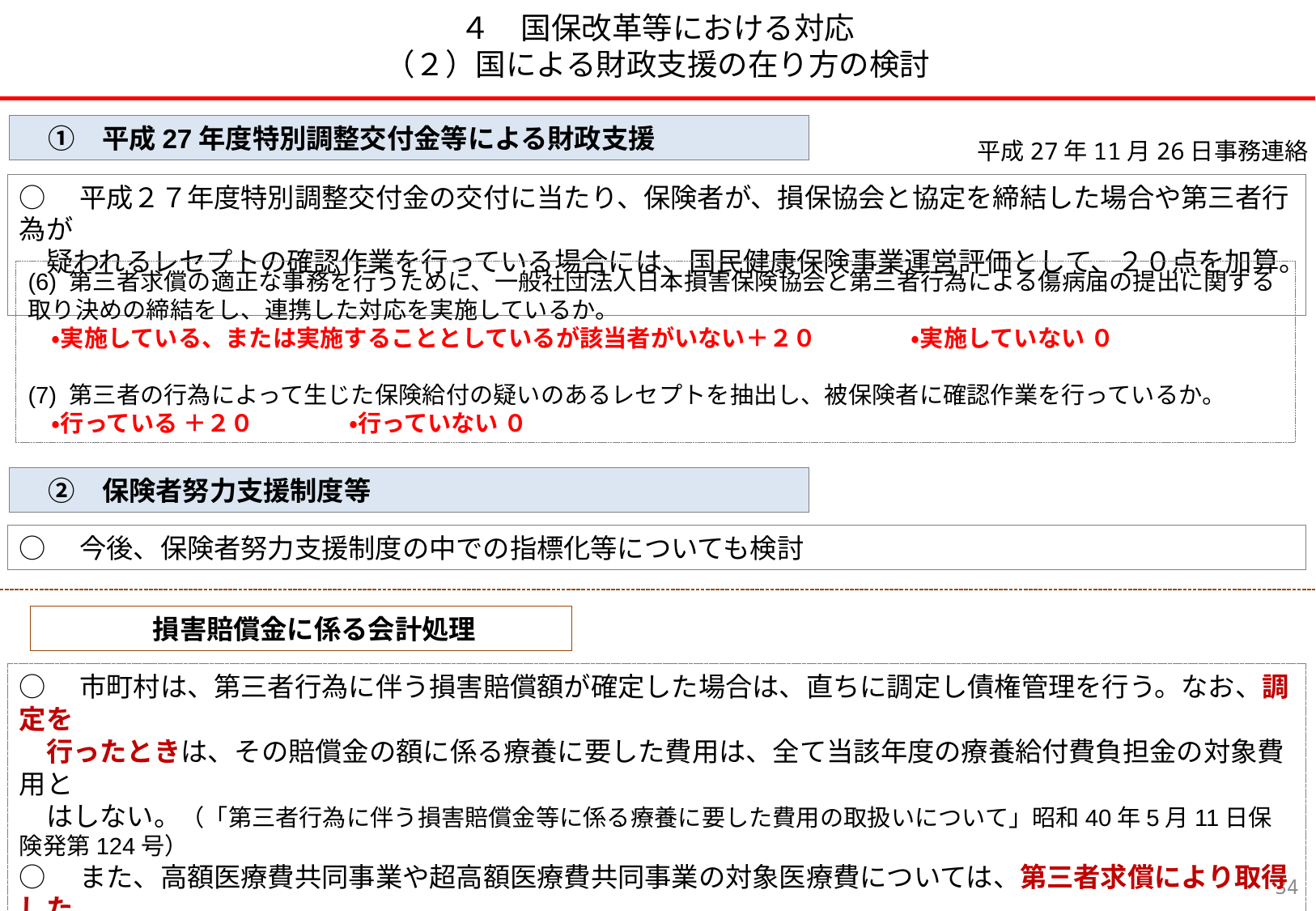

# ４　国保改革等における対応 （２）国による財政支援の在り方の検討
　①　平成27年度特別調整交付金等による財政支援
平成27年11月26日事務連絡
○　平成２７年度特別調整交付金の交付に当たり、保険者が、損保協会と協定を締結した場合や第三者行為が
　疑われるレセプトの確認作業を行っている場合には、国民健康保険事業運営評価として、２０点を加算。
(6) 第三者求償の適正な事務を行うために、一般社団法人日本損害保険協会と第三者行為による傷病届の提出に関する取り決めの締結をし、連携した対応を実施しているか。
　・実施している、または実施することとしているが該当者がいない＋２０　　　　・実施していない ０

(7) 第三者の行為によって生じた保険給付の疑いのあるレセプトを抽出し、被保険者に確認作業を行っているか。
　・行っている ＋２０　　　　・行っていない ０
　②　保険者努力支援制度等
○　今後、保険者努力支援制度の中での指標化等についても検討
　損害賠償金に係る会計処理
○　市町村は、第三者行為に伴う損害賠償額が確定した場合は、直ちに調定し債権管理を行う。なお、調定を
　行ったときは、その賠償金の額に係る療養に要した費用は、全て当該年度の療養給付費負担金の対象費用と
　はしない。（「第三者行為に伴う損害賠償金等に係る療養に要した費用の取扱いについて」昭和40年5月11日保険発第124号）
○　また、高額医療費共同事業や超高額医療費共同事業の対象医療費については、第三者求償により取得した
　額を控除した額を対象とすることとしている。
○　なお、調定を行うべき損害賠償金の額は、収納できる額ではなく、「収納すべき額」であり、高額医療費共同
　事業等における「取得した額」とは異なる取扱いとなる点に留意。
34